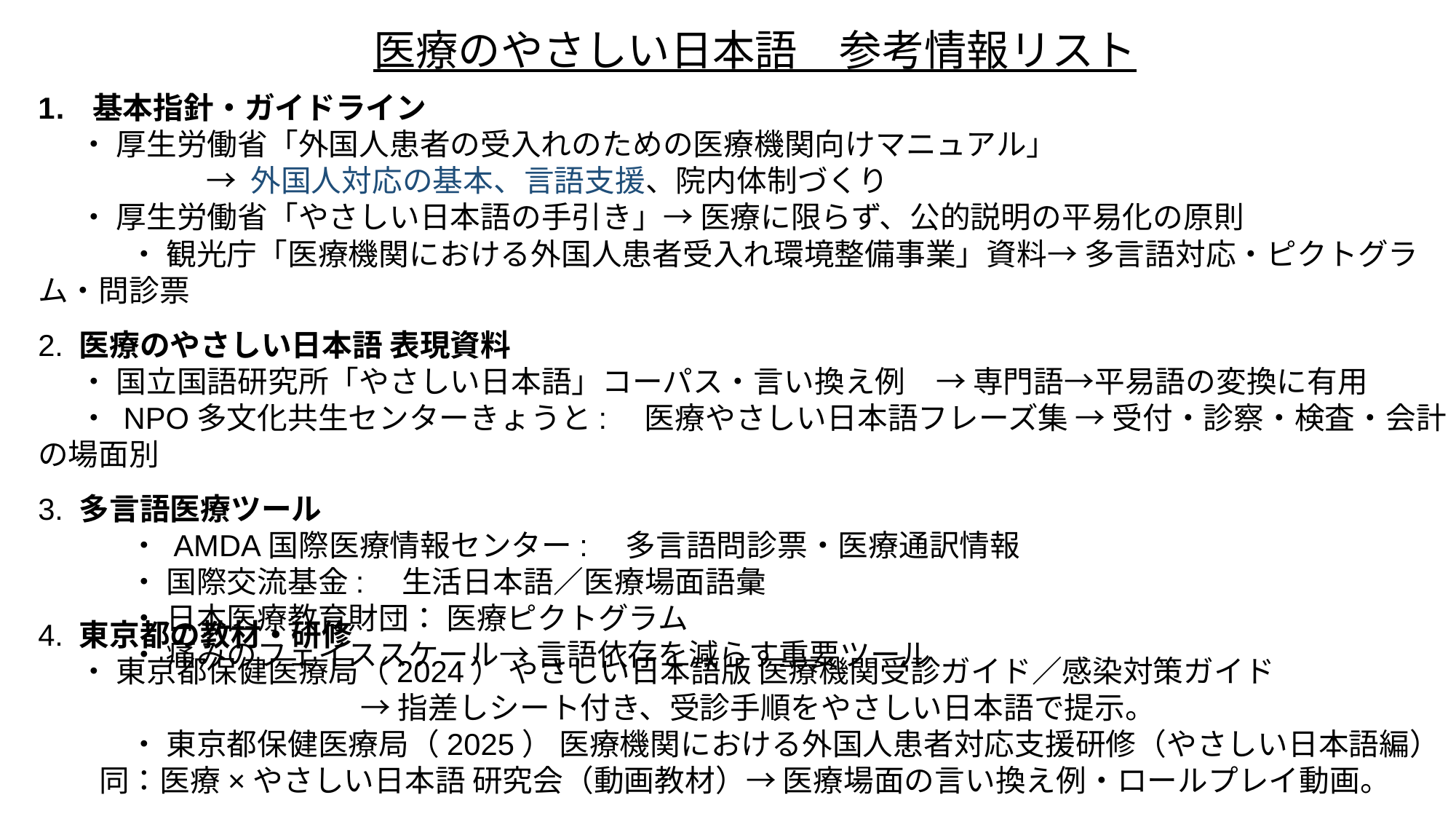

医療のやさしい日本語　参考情報リスト

基本指針・ガイドライン
     ・ 厚生労働省「外国人患者の受入れのための医療機関向けマニュアル」
                         → 外国人対応の基本、言語支援、院内体制づくり
     ・ 厚生労働省「やさしい日本語の手引き」→ 医療に限らず、公的説明の平易化の原則
　　　・ 観光庁「医療機関における外国人患者受入れ環境整備事業」資料→ 多言語対応・ピクトグラム・問診票

2. 医療のやさしい日本語 表現資料
     ・ 国立国語研究所「やさしい日本語」コーパス・言い換え例　→ 専門語→平易語の変換に有用
     ・ NPO多文化共生センターきょうと:　医療やさしい日本語フレーズ集 → 受付・診察・検査・会計の場面別

3. 多言語医療ツール
　　　・ AMDA国際医療情報センター:　多言語問診票・医療通訳情報
　　　・ 国際交流基金:　生活日本語／医療場面語彙
　　　・ 日本医療教育財団： 医療ピクトグラム
　　　・ 痛みのフェイススケール→ 言語依存を減らす重要ツール

4. 東京都の教材・研修
     ・ 東京都保健医療局（2024） やさしい日本語版 医療機関受診ガイド／感染対策ガイド
                                                → 指差しシート付き、受診手順をやさしい日本語で提示。
　　　・ 東京都保健医療局（2025） 医療機関における外国人患者対応支援研修（やさしい日本語編）
        同：医療×やさしい日本語 研究会（動画教材）→ 医療場面の言い換え例・ロールプレイ動画。